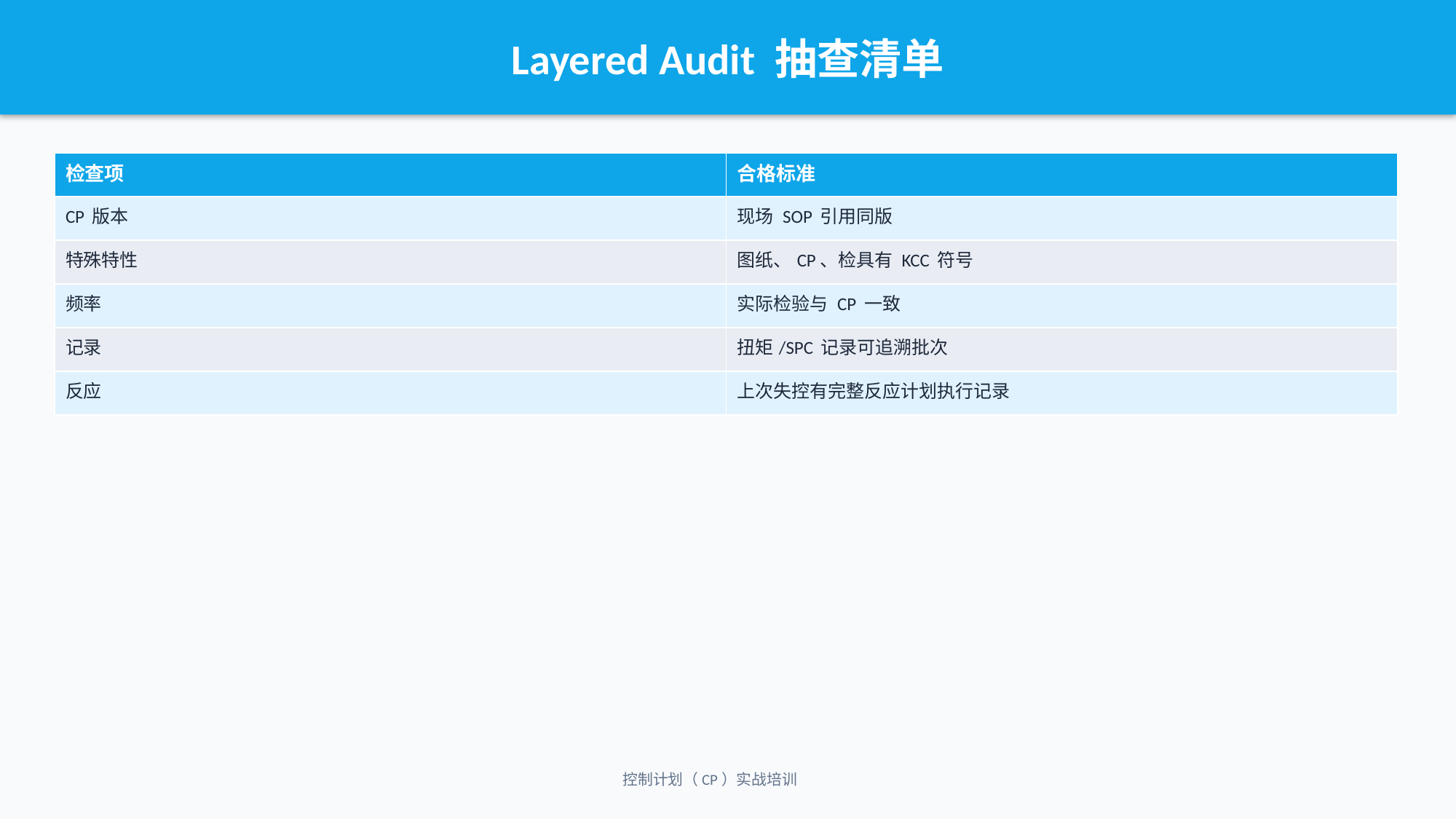

Layered Audit 抽查清单
| 检查项 | 合格标准 |
| --- | --- |
| CP 版本 | 现场 SOP 引用同版 |
| 特殊特性 | 图纸、CP、检具有 KCC 符号 |
| 频率 | 实际检验与 CP 一致 |
| 记录 | 扭矩/SPC 记录可追溯批次 |
| 反应 | 上次失控有完整反应计划执行记录 |
控制计划（CP）实战培训